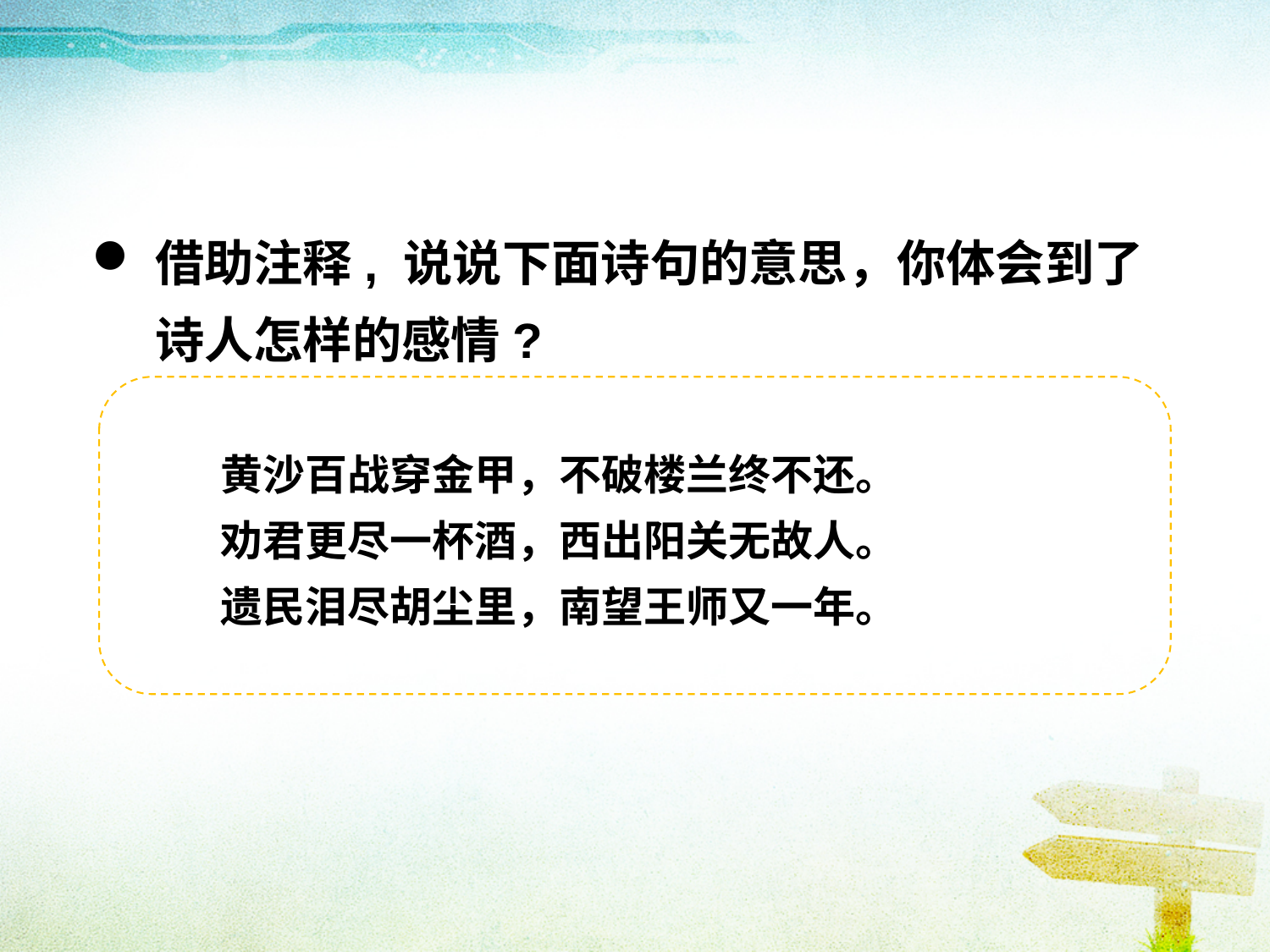

借助注释, 说说下面诗句的意思，你体会到了诗人怎样的感情?

黄沙百战穿金甲，不破楼兰终不还。
劝君更尽一杯酒，西出阳关无故人。
遗民泪尽胡尘里，南望王师又一年。